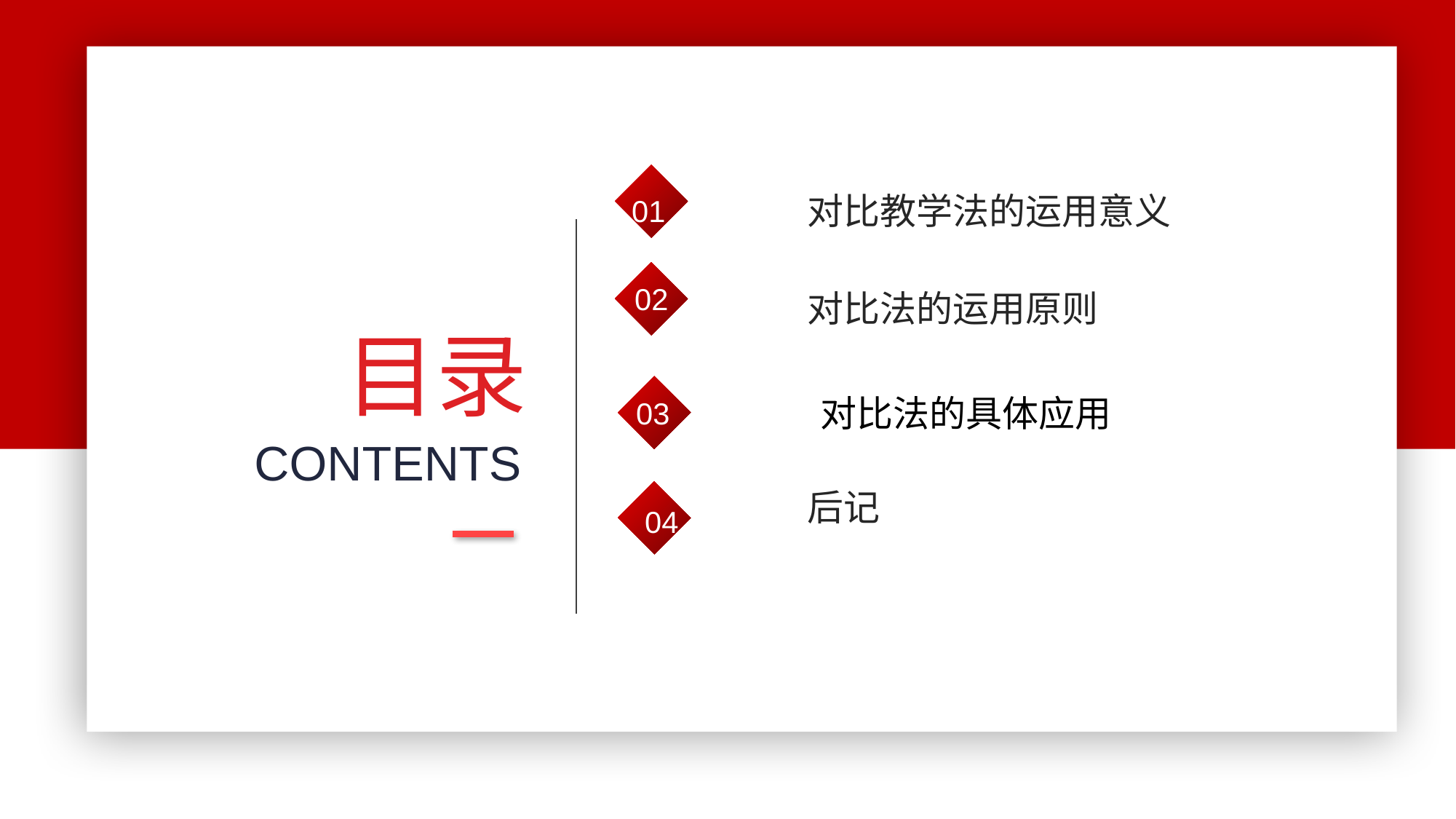

对比教学法的运用意义
01

02
对比法的运用原则
目录

对比法的具体应用
03
CONTENTS
后记

04
05